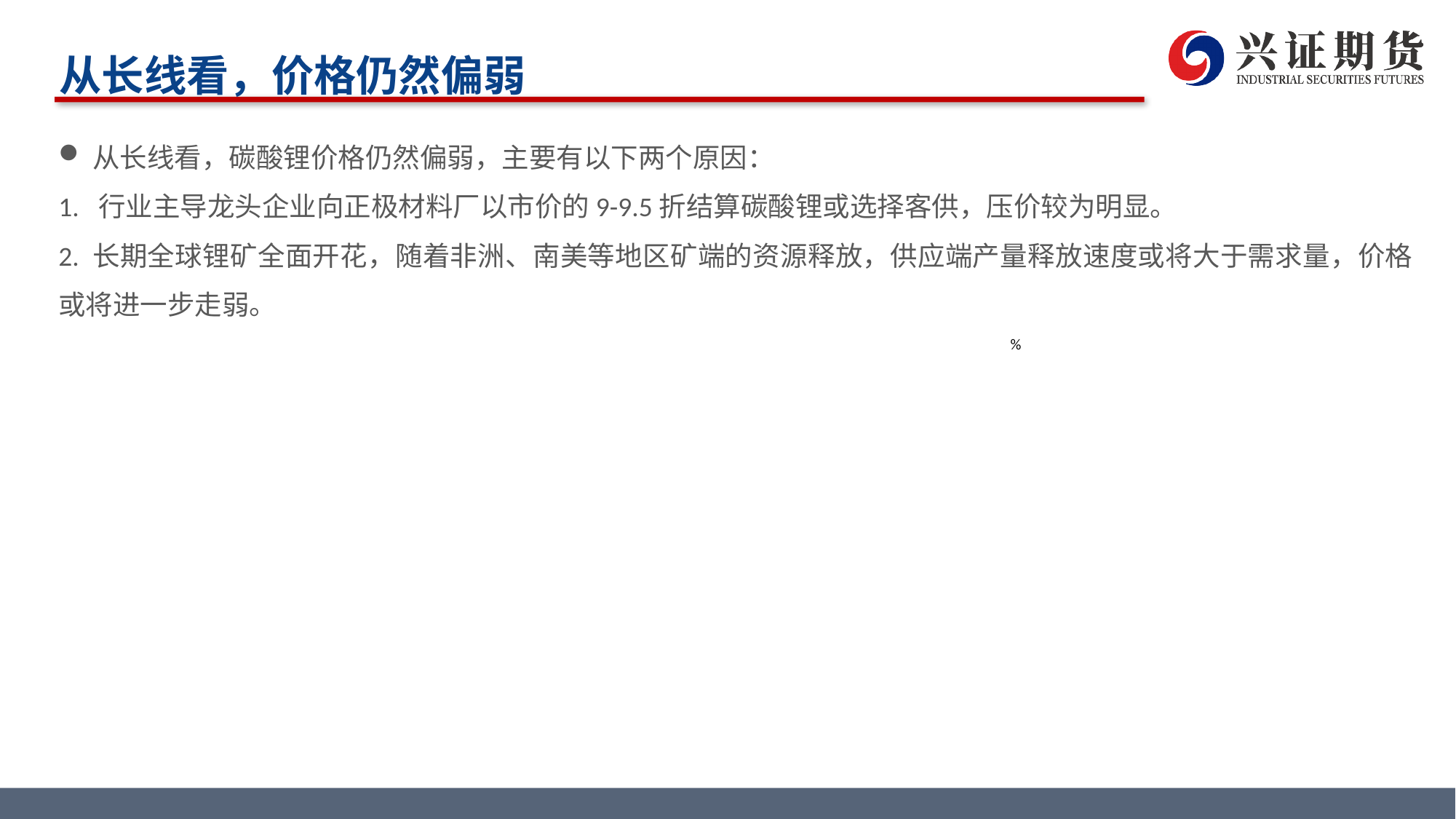

从长线看，价格仍然偏弱

从长线看，碳酸锂价格仍然偏弱，主要有以下两个原因：
1.  行业主导龙头企业向正极材料厂以市价的9-9.5折结算碳酸锂或选择客供，压价较为明显。
2. 长期全球锂矿全面开花，随着非洲、南美等地区矿端的资源释放，供应端产量释放速度或将大于需求量，价格或将进一步走弱。
%